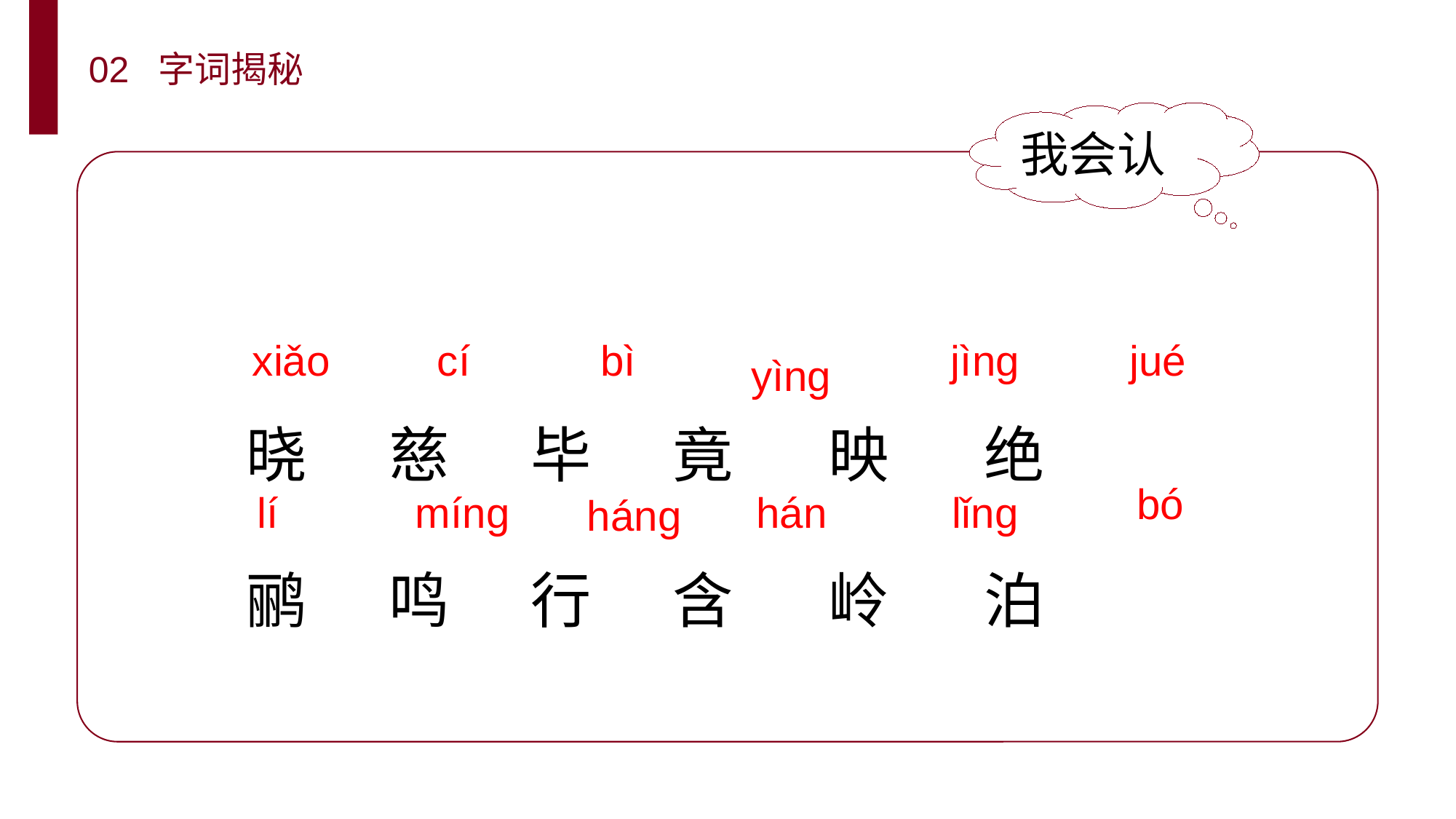

02  字词揭秘
我会认
 yìnɡ
xiǎo
cí
 bì
 jìnɡ
jué
晓      慈      毕      竟       映       绝
鹂      鸣      行      含       岭       泊
bó
lí
mínɡ
 hán
 lǐnɡ
 hánɡ